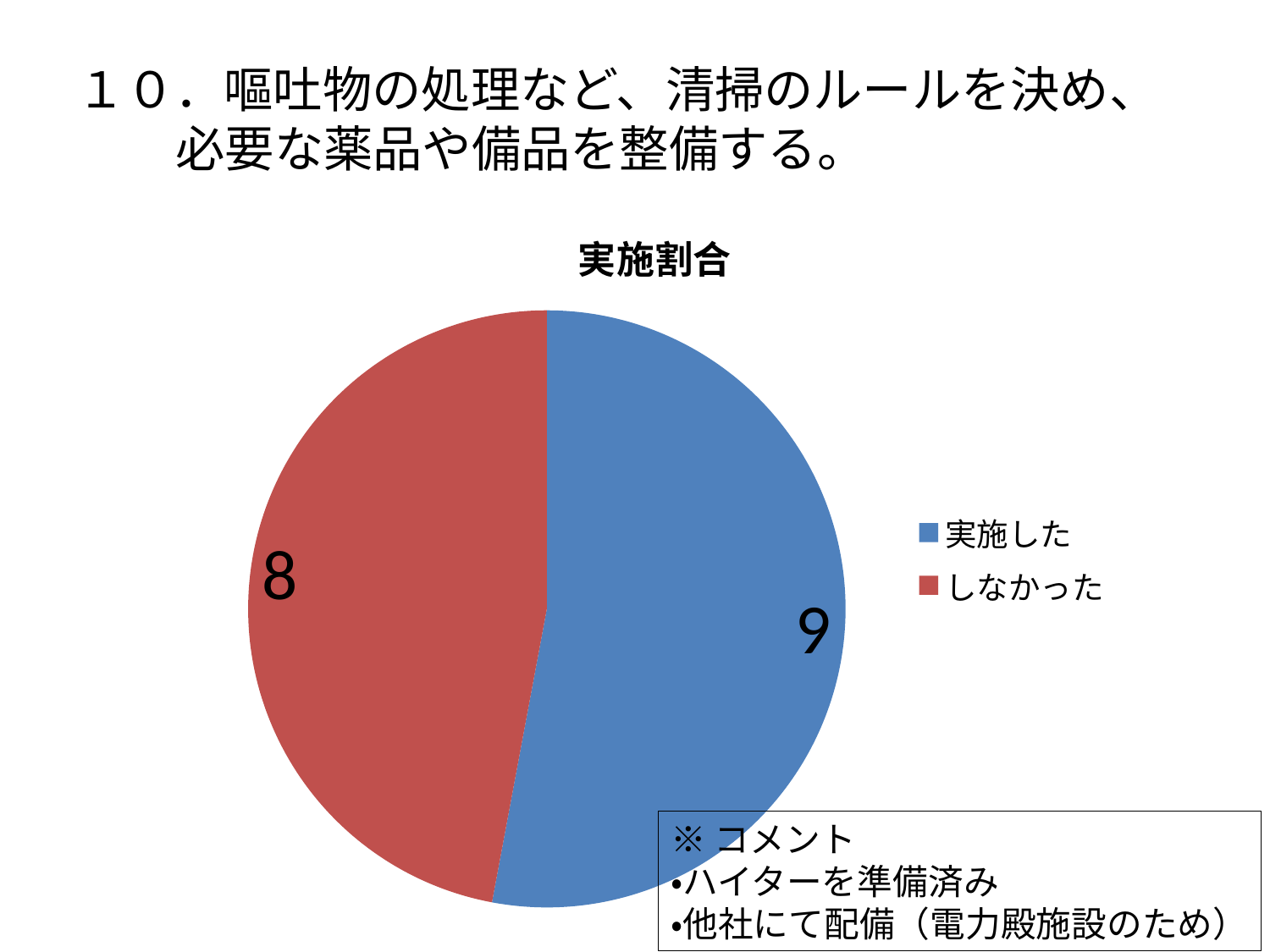

# １０．嘔吐物の処理など、清掃のルールを決め、必要な薬品や備品を整備する。

### Chart:

| Category | 実施割合 |
|---|---|
| 実施した | 9.0 |
| しなかった | 8.0 |
※コメント
・ハイターを準備済み
・他社にて配備（電力殿施設のため）